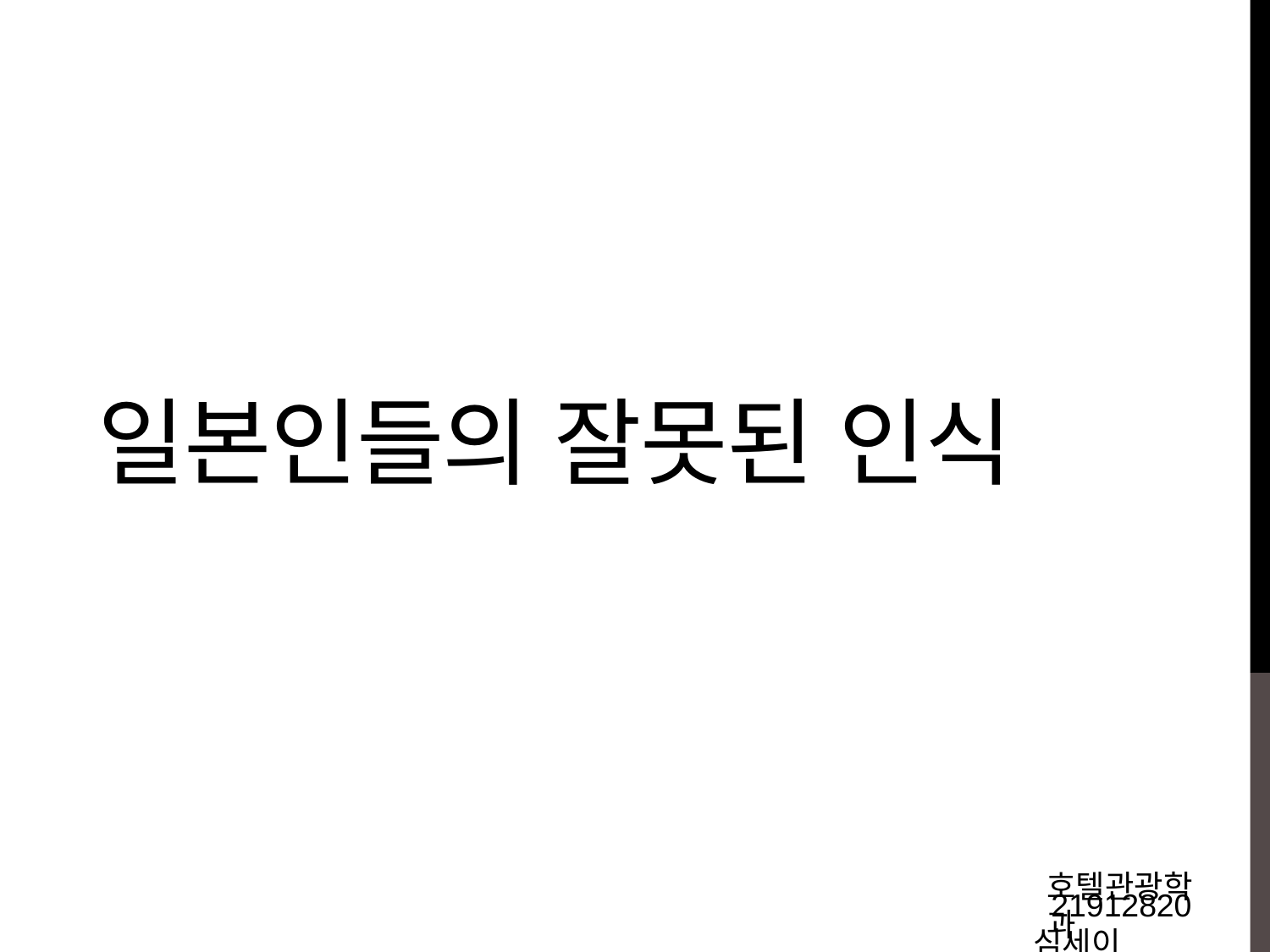

# 일본인들의 잘못된 인식
  호텔관광학과
  21912820 심세이